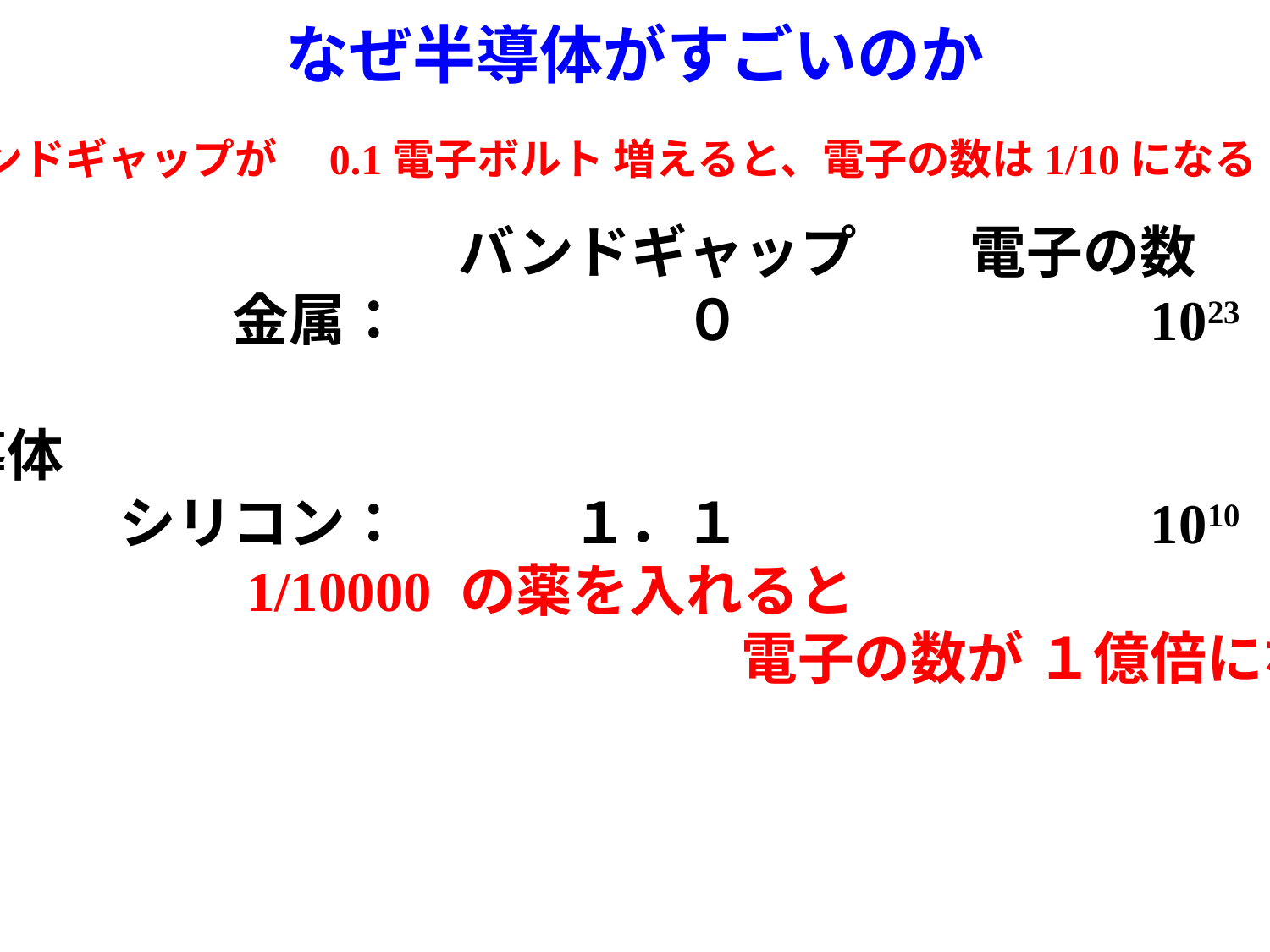

# なぜ半導体がすごいのか
・バンドギャップが　0.1電子ボルト 増えると、電子の数は1/10になる

　　　　　　　　　　バンドギャップ　　電子の数
　　　　　　金属：　　　　　０　　　　　　　1023

半導体
　　　　シリコン：　　　１．１　　　　　　　1010
　　　　　　1/10000 の薬を入れると
　　　　　　　　　　　　　　　電子の数が １億倍になる